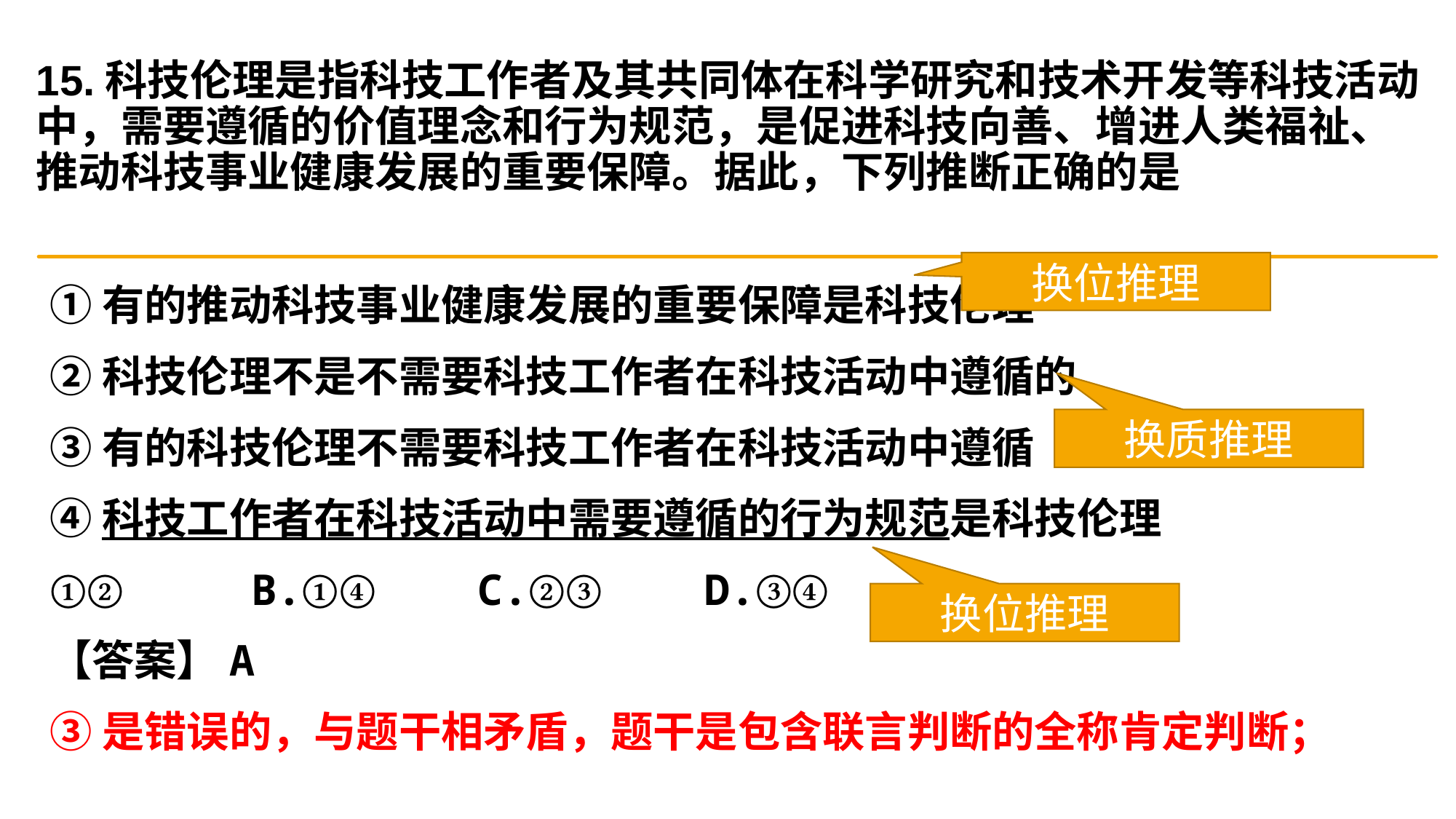

# 15.科技伦理是指科技工作者及其共同体在科学研究和技术开发等科技活动中，需要遵循的价值理念和行为规范，是促进科技向善、增进人类福祉、推动科技事业健康发展的重要保障。据此，下列推断正确的是
换位推理
①有的推动科技事业健康发展的重要保障是科技伦理
②科技伦理不是不需要科技工作者在科技活动中遵循的
③有的科技伦理不需要科技工作者在科技活动中遵循
④科技工作者在科技活动中需要遵循的行为规范是科技伦理
①②     B.①④    C.②③    D.③④
【答案】A
③是错误的，与题干相矛盾，题干是包含联言判断的全称肯定判断；
换质推理
换位推理